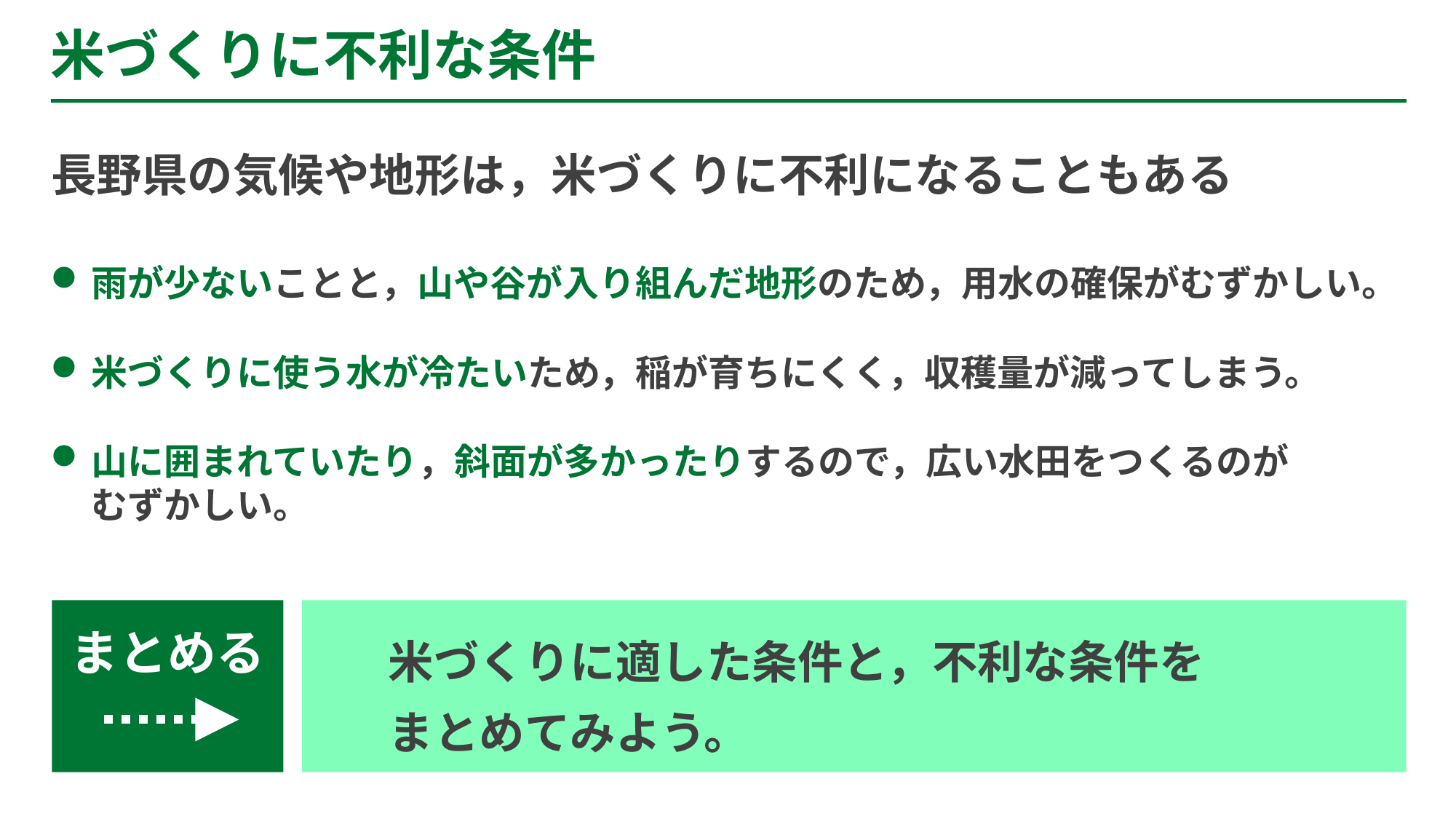

米づくりに不利な条件
長野県の気候や地形は，米づくりに不利になることもある
雨が少ないことと，山や谷が入り組んだ地形のため，用水の確保がむずかしい。
米づくりに使う水が冷たいため，稲が育ちにくく，収穫量が減ってしまう。
山に囲まれていたり，斜面が多かったりするので，広い水田をつくるのが　　　むずかしい。

米づくりに適した条件と，不利な条件を
まとめてみよう。
まとめる